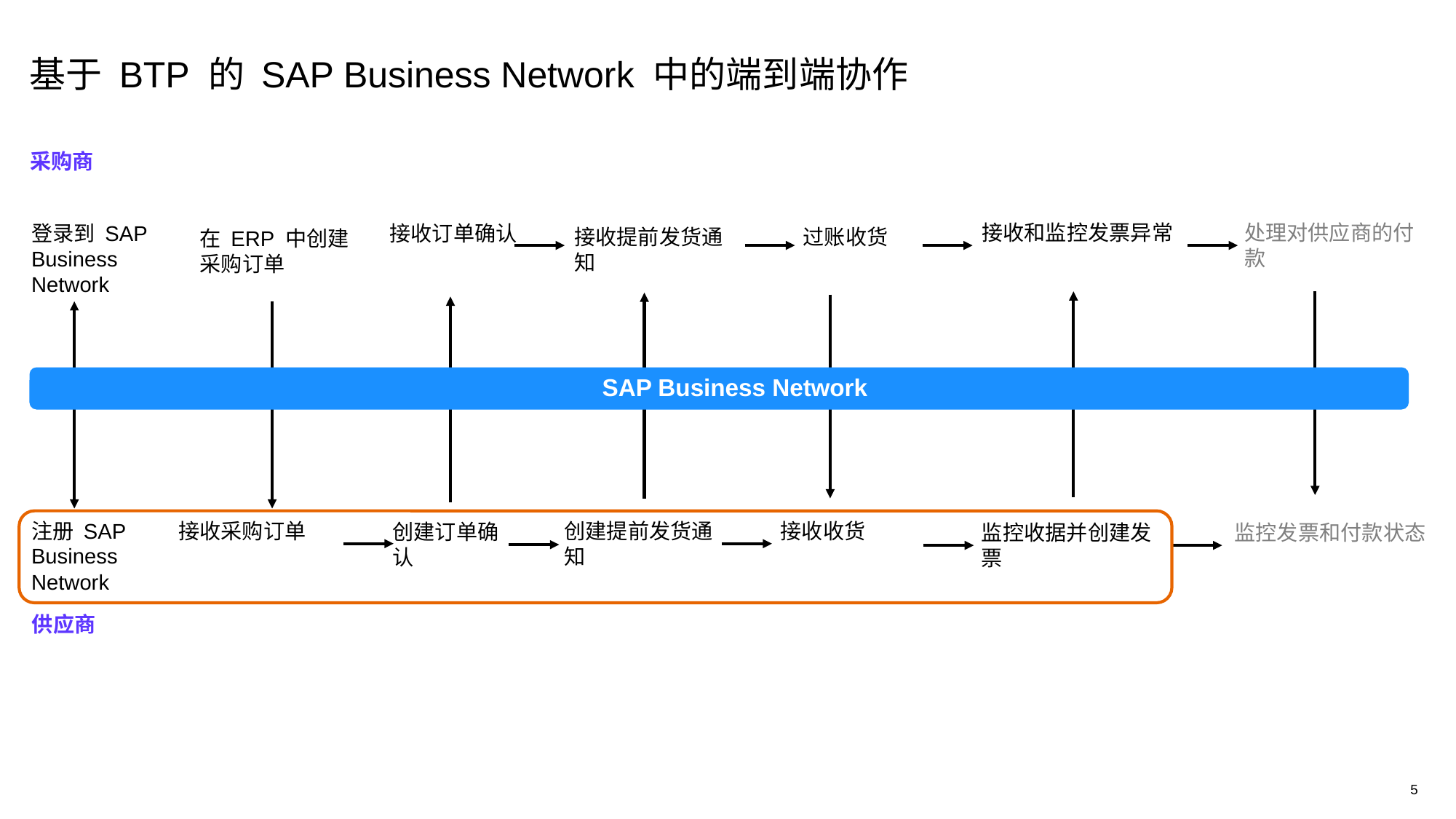

基于 BTP 的 SAP Business Network 中的端到端协作
采购商
接收和监控发票异常
处理对供应商的付款
接收订单确认
登录到 SAP Business Network
接收提前发货通知
过账收货
在 ERP 中创建采购订单

SAP Business Network

注册 SAP Business Network
接收收货
接收采购订单
创建提前发货通知
创建订单确认
监控收据并创建发票
监控发票和付款状态
供应商